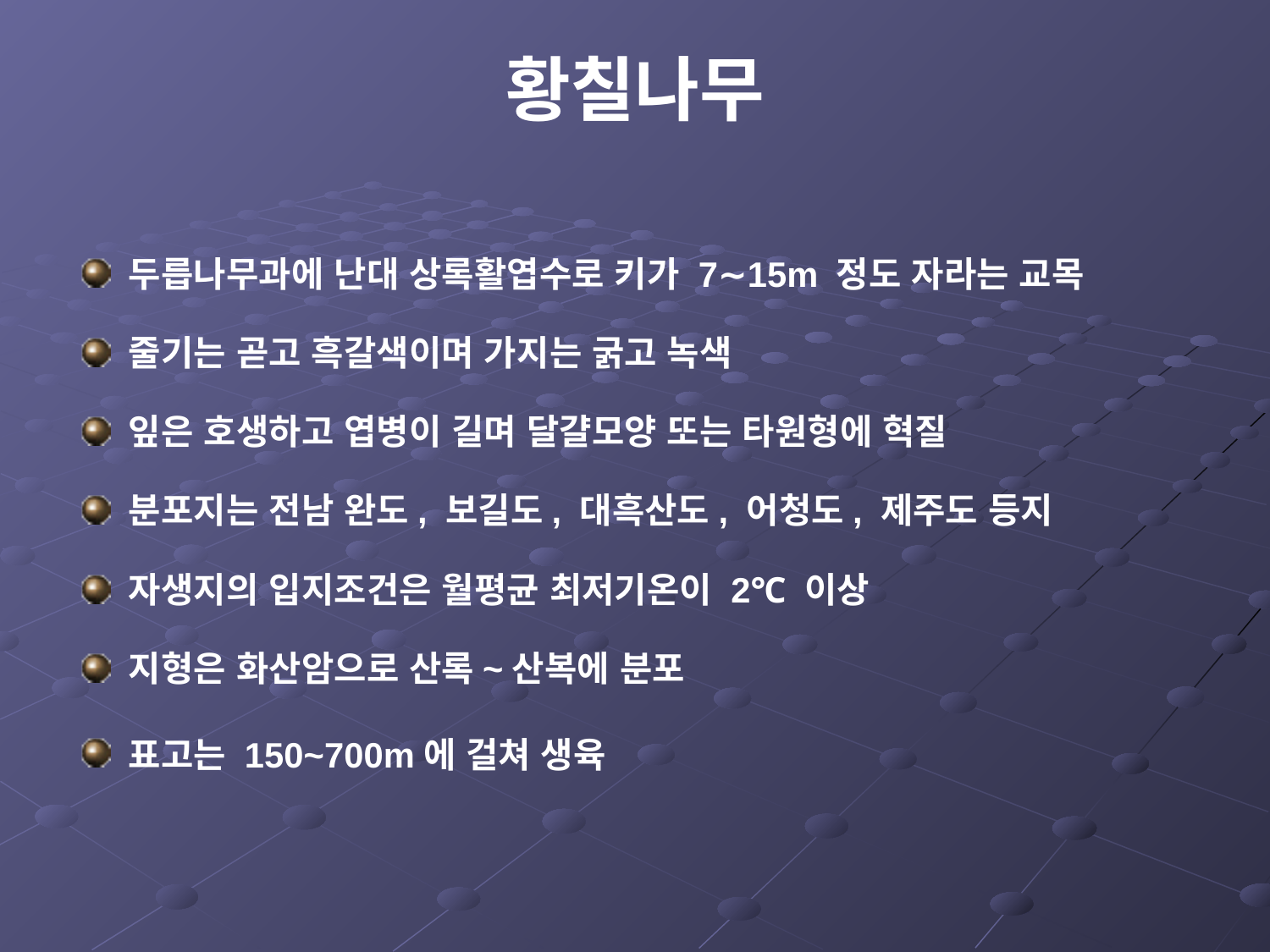

# 황칠나무
두릅나무과에 난대 상록활엽수로 키가 7∼15m 정도 자라는 교목
줄기는 곧고 흑갈색이며 가지는 굵고 녹색
잎은 호생하고 엽병이 길며 달걀모양 또는 타원형에 혁질
분포지는 전남 완도, 보길도, 대흑산도, 어청도, 제주도 등지
자생지의 입지조건은 월평균 최저기온이 2℃ 이상
지형은 화산암으로 산록~산복에 분포
표고는 150~700m에 걸쳐 생육